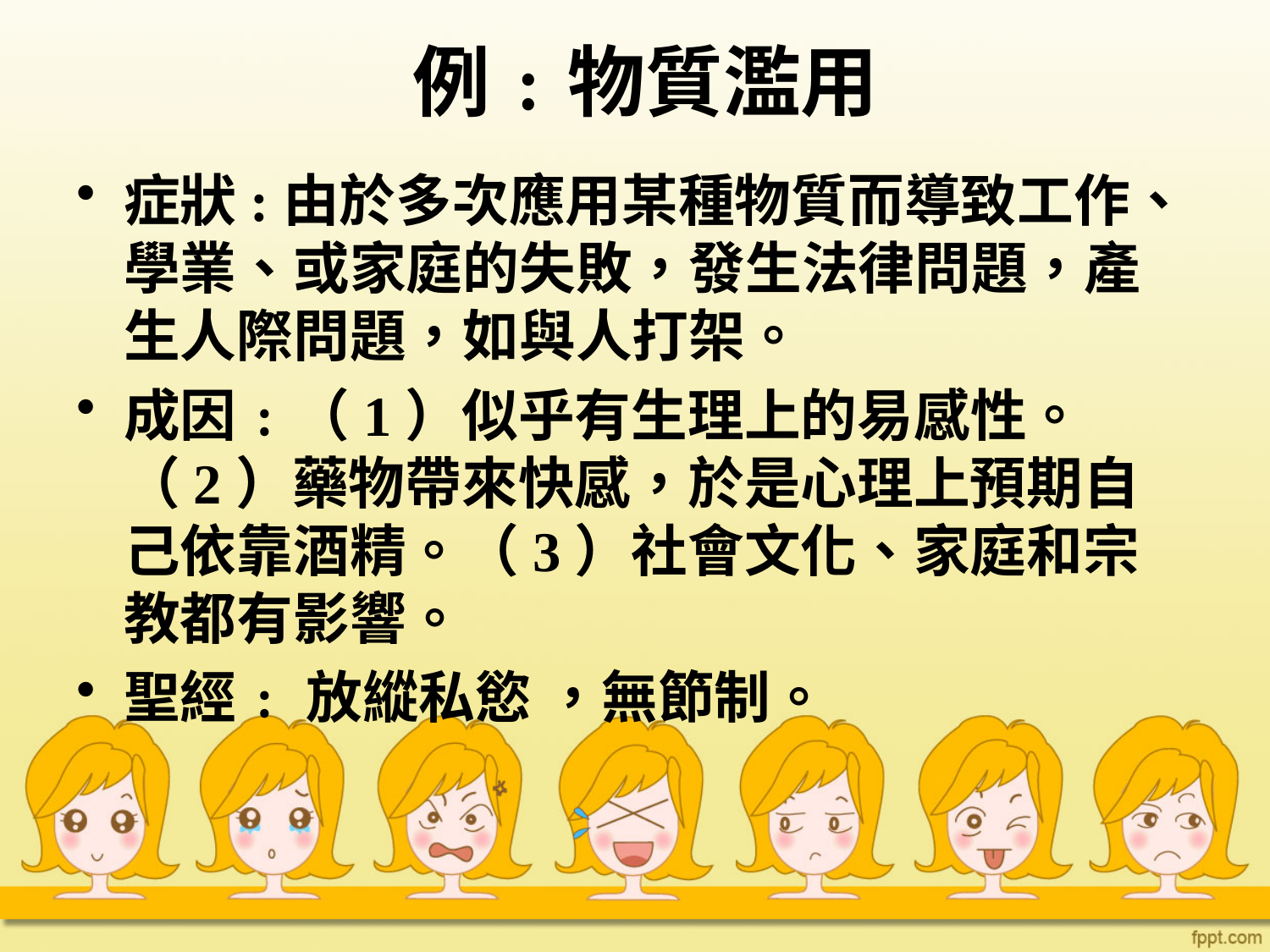

# 例﹕物質濫用
症狀:由於多次應用某種物質而導致工作、學業、或家庭的失敗，發生法律問題，產生人際問題，如與人打架。
成因﹕（1）似乎有生理上的易感性。（2）藥物帶來快感，於是心理上預期自己依靠酒精。（3）社會文化、家庭和宗教都有影響。
聖經﹕ 放縱私慾 ，無節制。